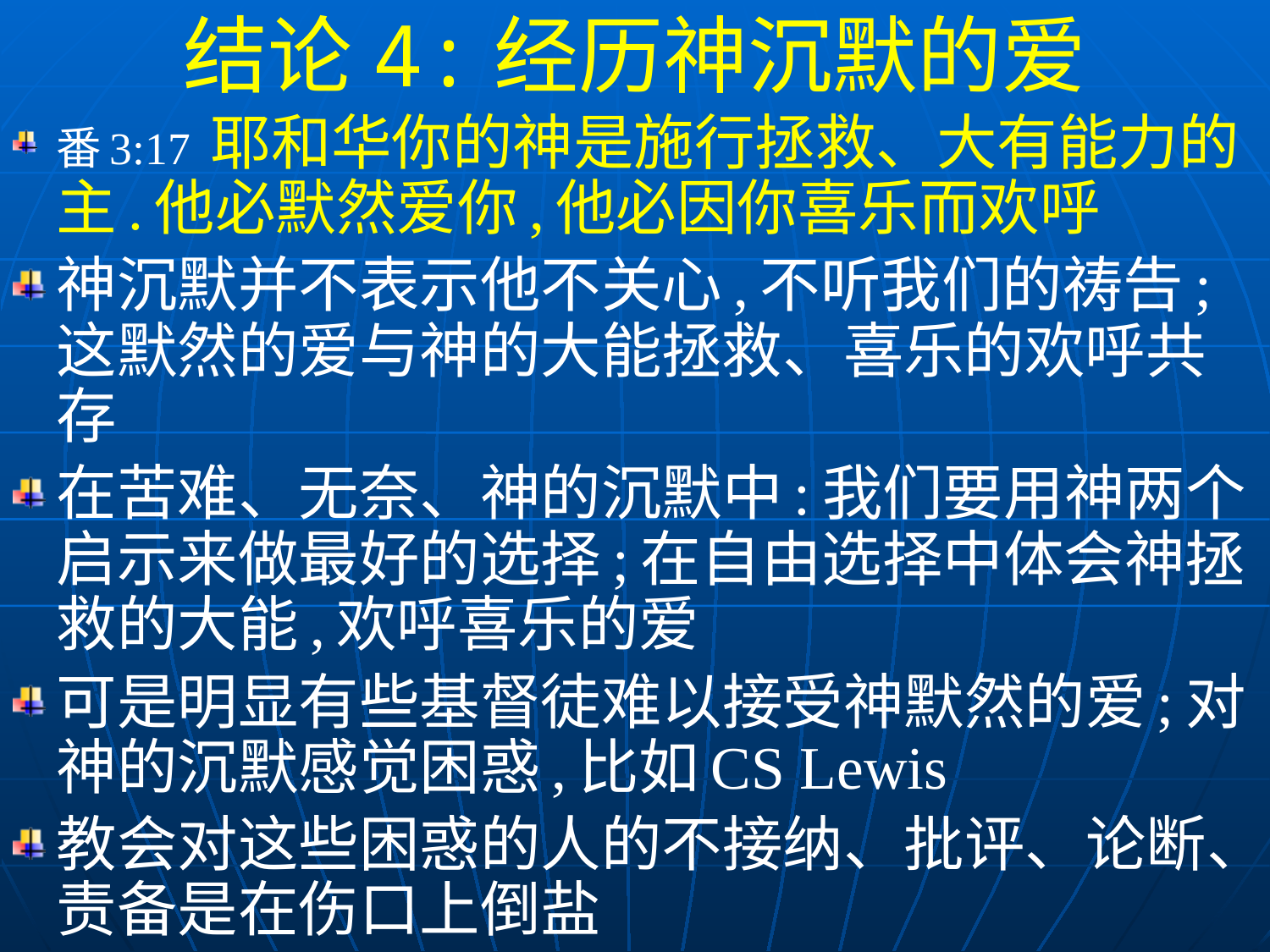

结论4:经历神沉默的爱
番3:17 耶和华你的神是施行拯救、大有能力的主.他必默然爱你,他必因你喜乐而欢呼
神沉默并不表示他不关心,不听我们的祷告;这默然的爱与神的大能拯救、喜乐的欢呼共存
在苦难、无奈、神的沉默中:我们要用神两个启示来做最好的选择;在自由选择中体会神拯救的大能,欢呼喜乐的爱
可是明显有些基督徒难以接受神默然的爱;对神的沉默感觉困惑,比如CS Lewis
教会对这些困惑的人的不接纳、批评、论断、责备是在伤口上倒盐